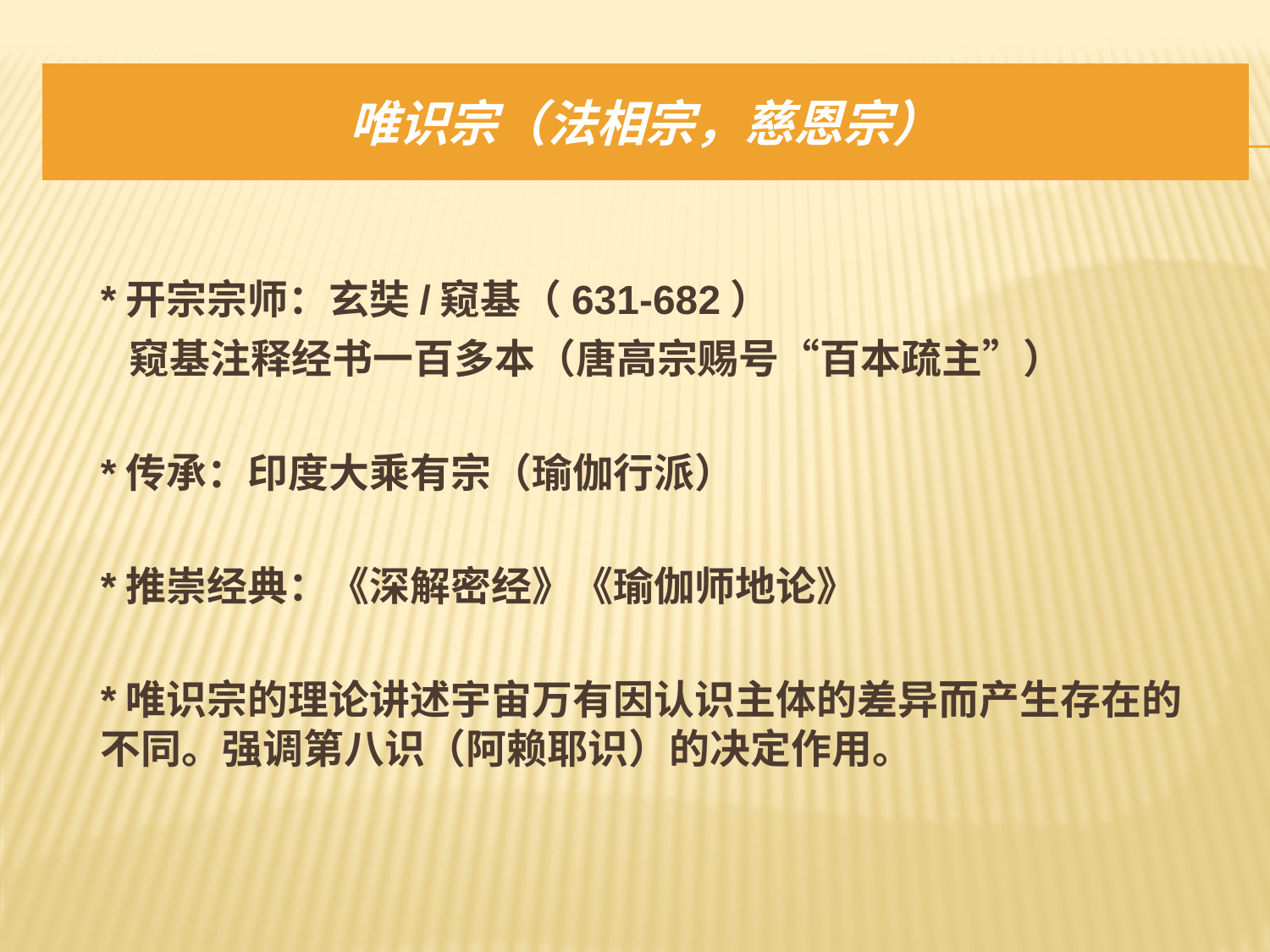

# 唯识宗（法相宗，慈恩宗）
	*开宗宗师：玄奘/窥基（631-682）
       窥基注释经书一百多本（唐高宗赐号“百本疏主”）

	*传承：印度大乘有宗（瑜伽行派）

	*推崇经典：《深解密经》《瑜伽师地论》

	*唯识宗的理论讲述宇宙万有因认识主体的差异而产生存在的    不同。强调第八识（阿赖耶识）的决定作用。